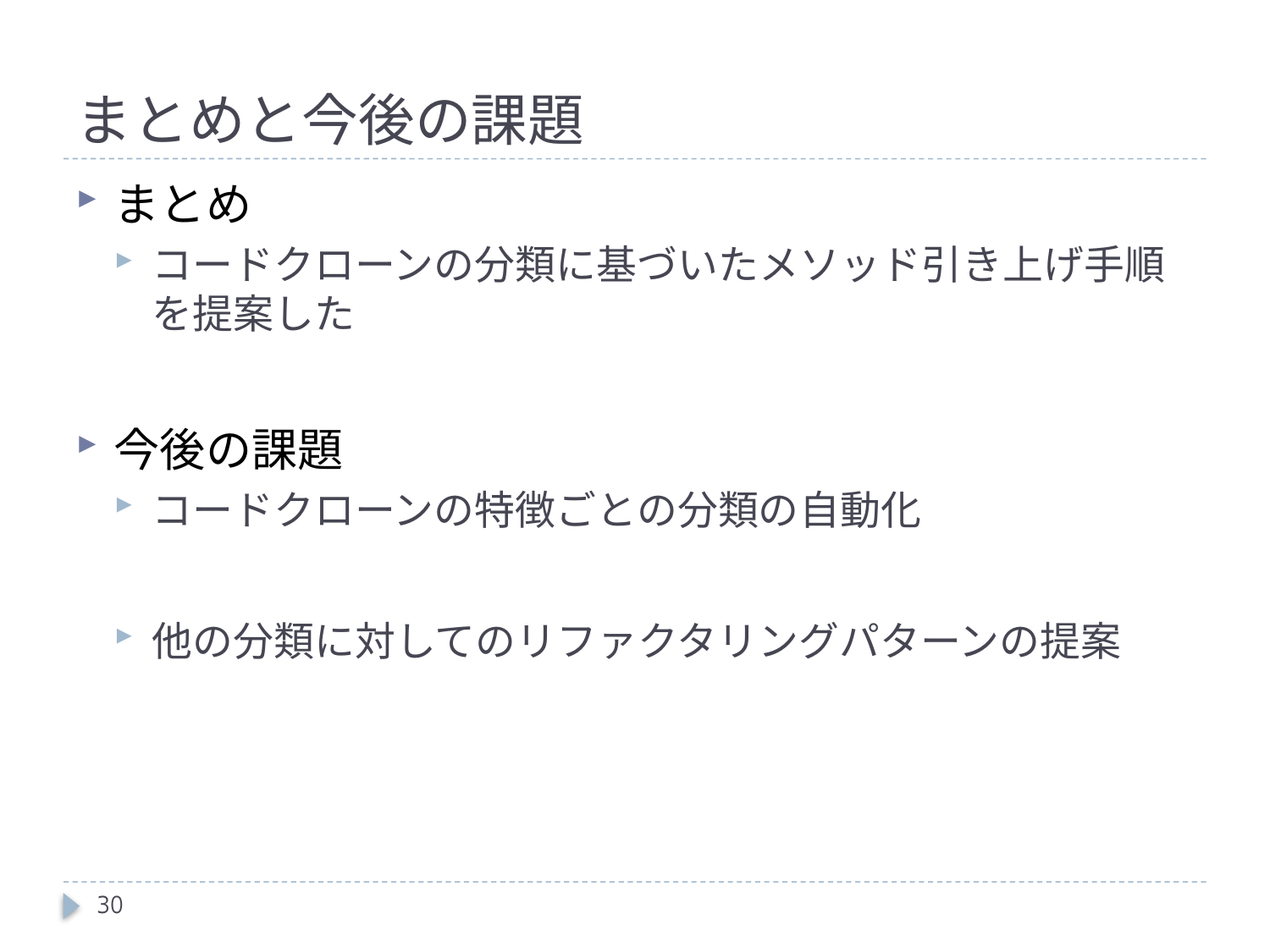

# まとめと今後の課題
まとめ
コードクローンの分類に基づいたメソッド引き上げ手順を提案した

今後の課題
コードクローンの特徴ごとの分類の自動化

他の分類に対してのリファクタリングパターンの提案
30